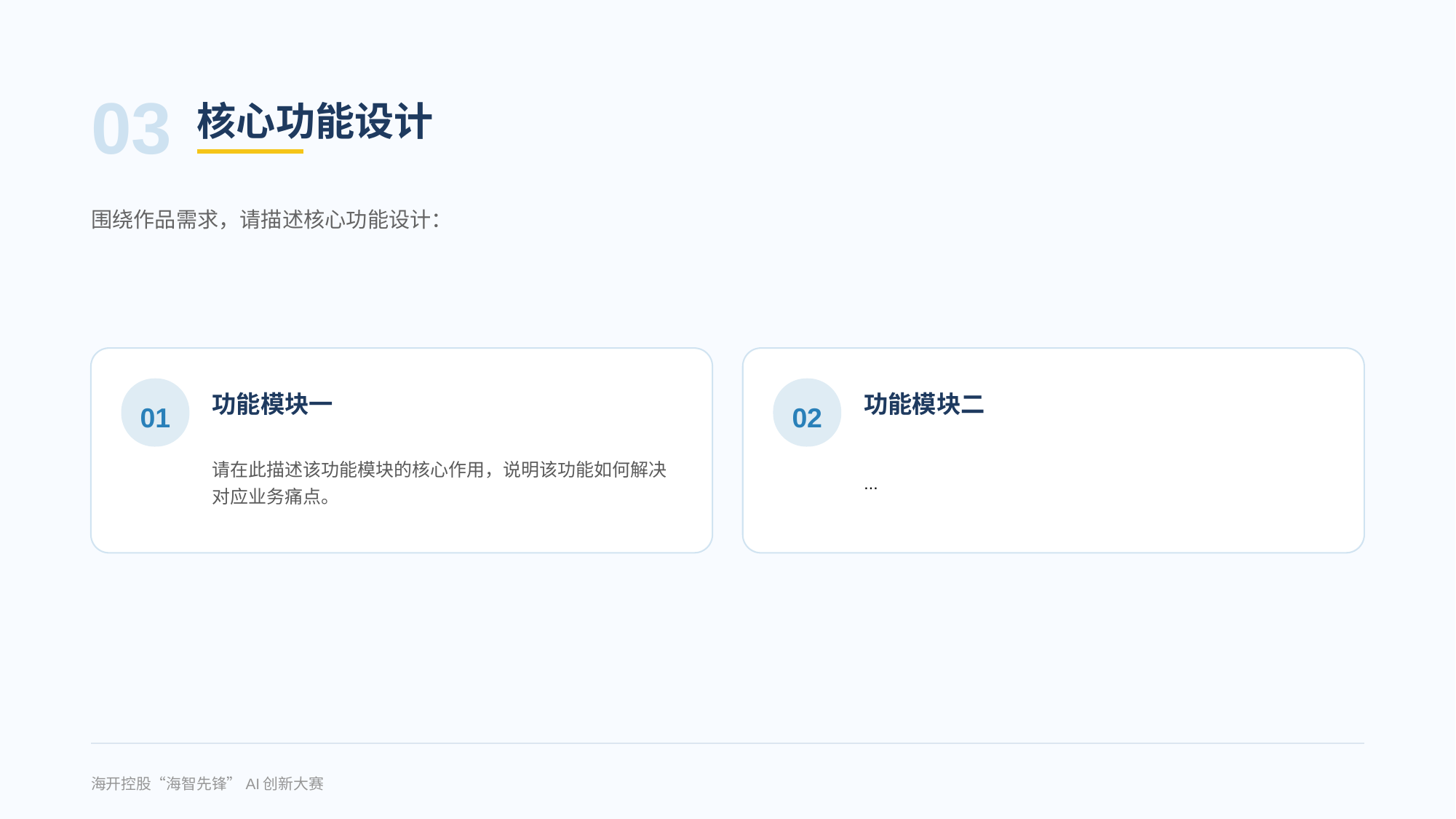

03
核心功能设计
围绕作品需求，请描述核心功能设计：

功能模块一

功能模块二
01
02
请在此描述该功能模块的核心作用，说明该功能如何解决对应业务痛点。
...
海开控股“海智先锋”AI创新大赛